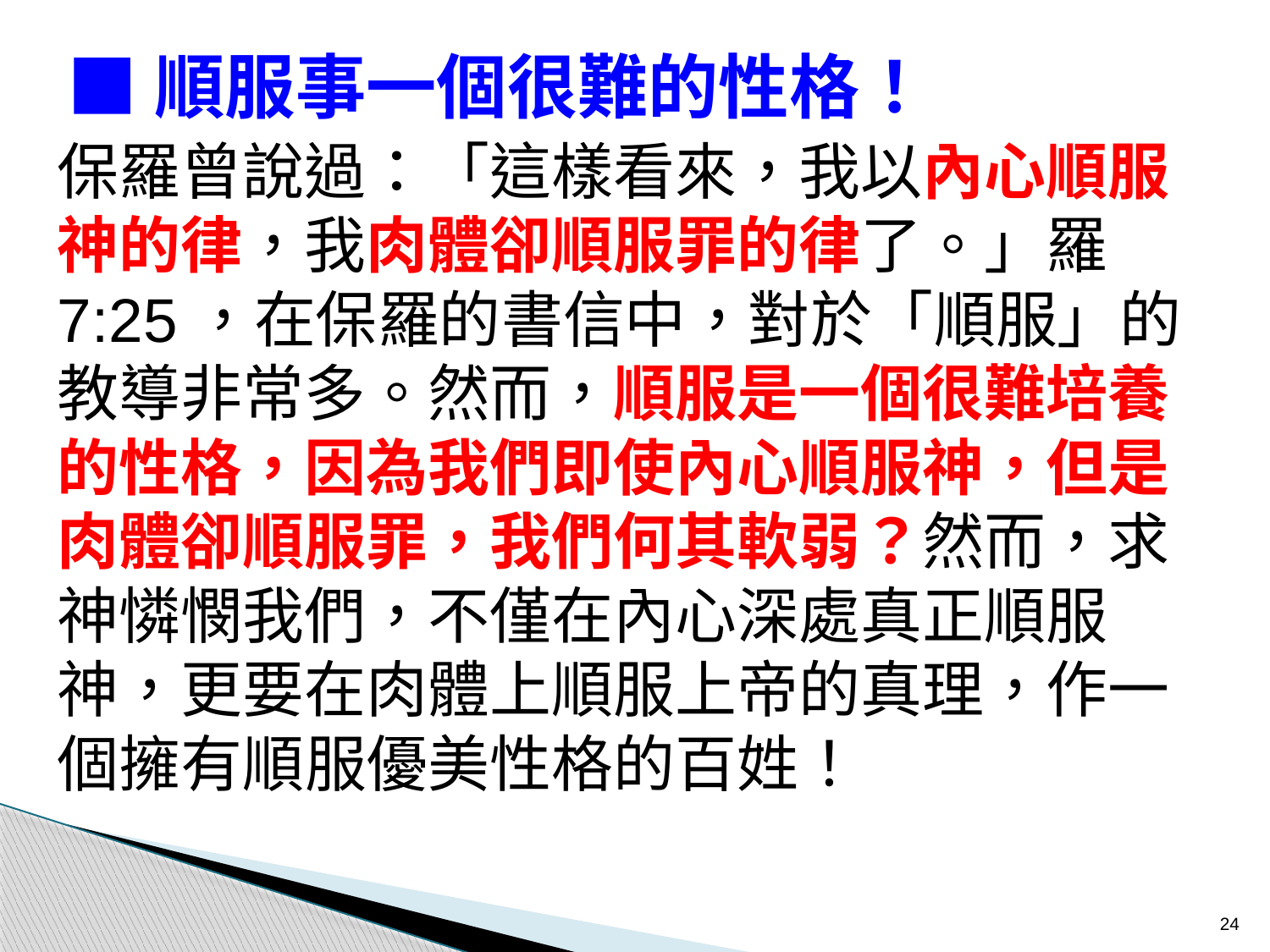

■順服事一個很難的性格！
保羅曾說過：「這樣看來，我以內心順服神的律，我肉體卻順服罪的律了。」羅7:25，在保羅的書信中，對於「順服」的教導非常多。然而，順服是一個很難培養的性格，因為我們即使內心順服神，但是肉體卻順服罪，我們何其軟弱？然而，求神憐憫我們，不僅在內心深處真正順服神，更要在肉體上順服上帝的真理，作一個擁有順服優美性格的百姓！
24